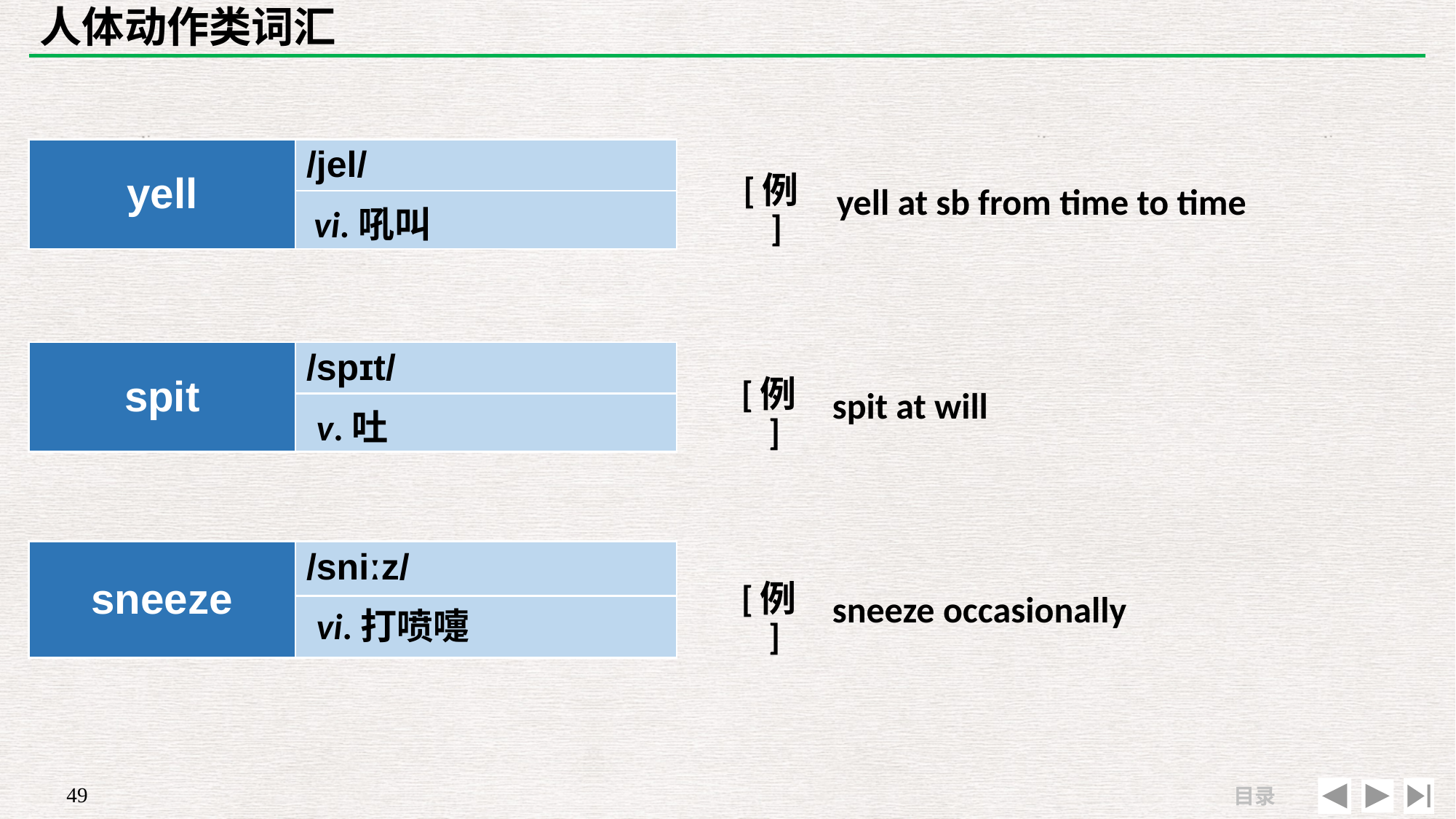

# 人体动作类词汇

|  |  |
| --- | --- |
| [例] | yell at sb from time to time |
| yell | /jel/ |
| --- | --- |
|  |  |
vi.吼叫
|  |  |
| --- | --- |
| [例] | spit at will |
| spit | /spɪt/ |
| --- | --- |
|  |  |
v.吐
|  |  |
| --- | --- |
| [例] | sneeze occasionally |
| sneeze | /sniːz/ |
| --- | --- |
|  |  |
vi.打喷嚏